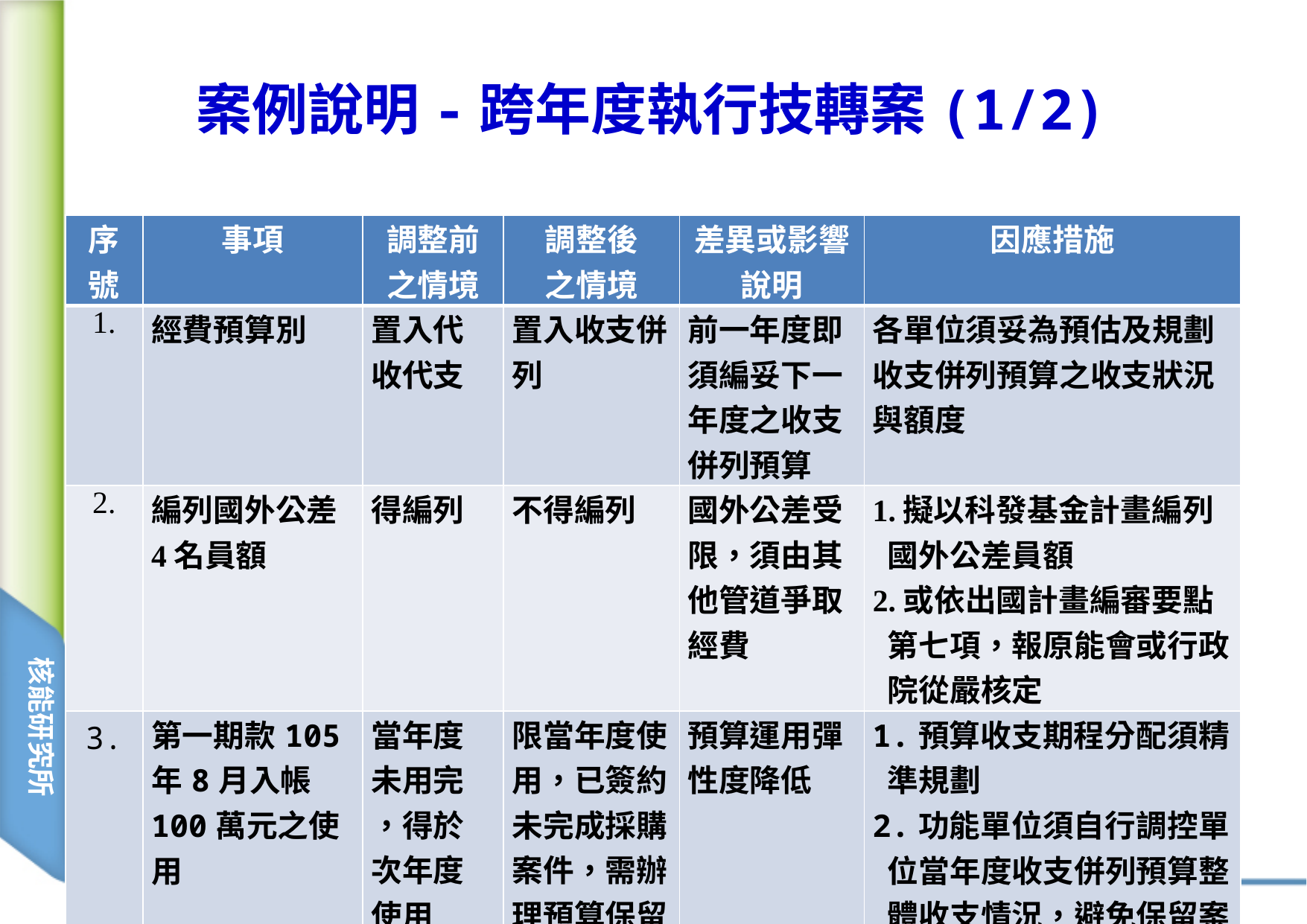

# 案例說明-跨年度執行技轉案(1/2)
| 序號 | 事項 | 調整前 之情境 | 調整後 之情境 | 差異或影響 說明 | 因應措施 |
| --- | --- | --- | --- | --- | --- |
| 1. | 經費預算別 | 置入代收代支 | 置入收支併列 | 前一年度即須編妥下一年度之收支併列預算 | 各單位須妥為預估及規劃收支併列預算之收支狀況與額度 |
| 2. | 編列國外公差4名員額 | 得編列 | 不得編列 | 國外公差受限，須由其他管道爭取經費 | 1.擬以科發基金計畫編列國外公差員額 2.或依出國計畫編審要點第七項，報原能會或行政院從嚴核定 |
| 3. | 第一期款105年8月入帳100萬元之使用 | 當年度未用完 ，得於次年度使用 | 限當年度使用，已簽約未完成採購案件，需辦理預算保留 ；未及支用全數繳庫 | 預算運用彈性度降低 | 1.預算收支期程分配須精準規劃 2.功能單位須自行調控單位當年度收支併列預算整體收支情況，避免保留案件大幅增加 |
7